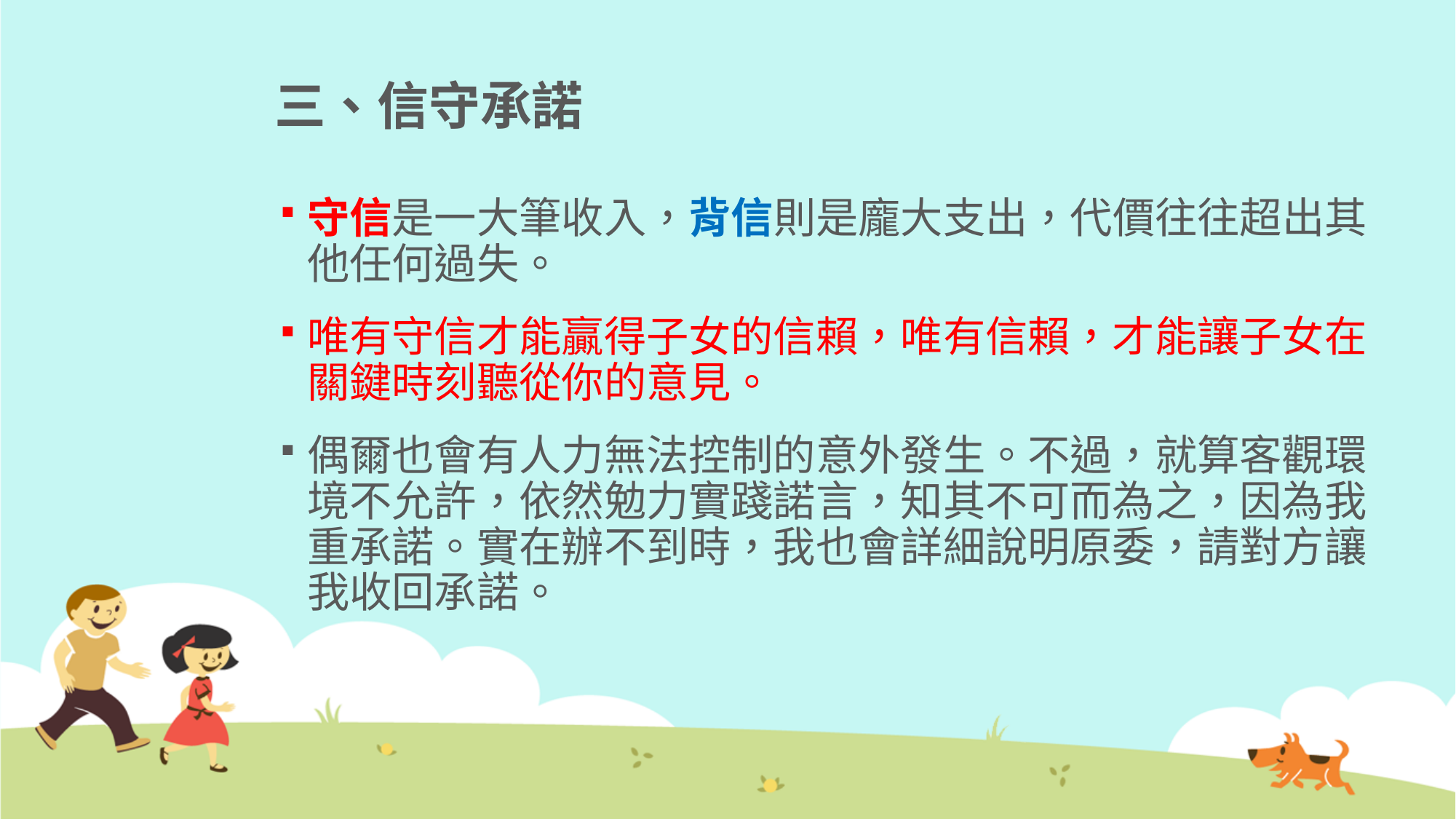

# 三、信守承諾
守信是一大筆收入，背信則是龐大支出，代價往往超出其他任何過失。
唯有守信才能贏得子女的信賴，唯有信賴，才能讓子女在關鍵時刻聽從你的意見。
偶爾也會有人力無法控制的意外發生。不過，就算客觀環境不允許，依然勉力實踐諾言，知其不可而為之，因為我重承諾。實在辦不到時，我也會詳細說明原委，請對方讓我收回承諾。